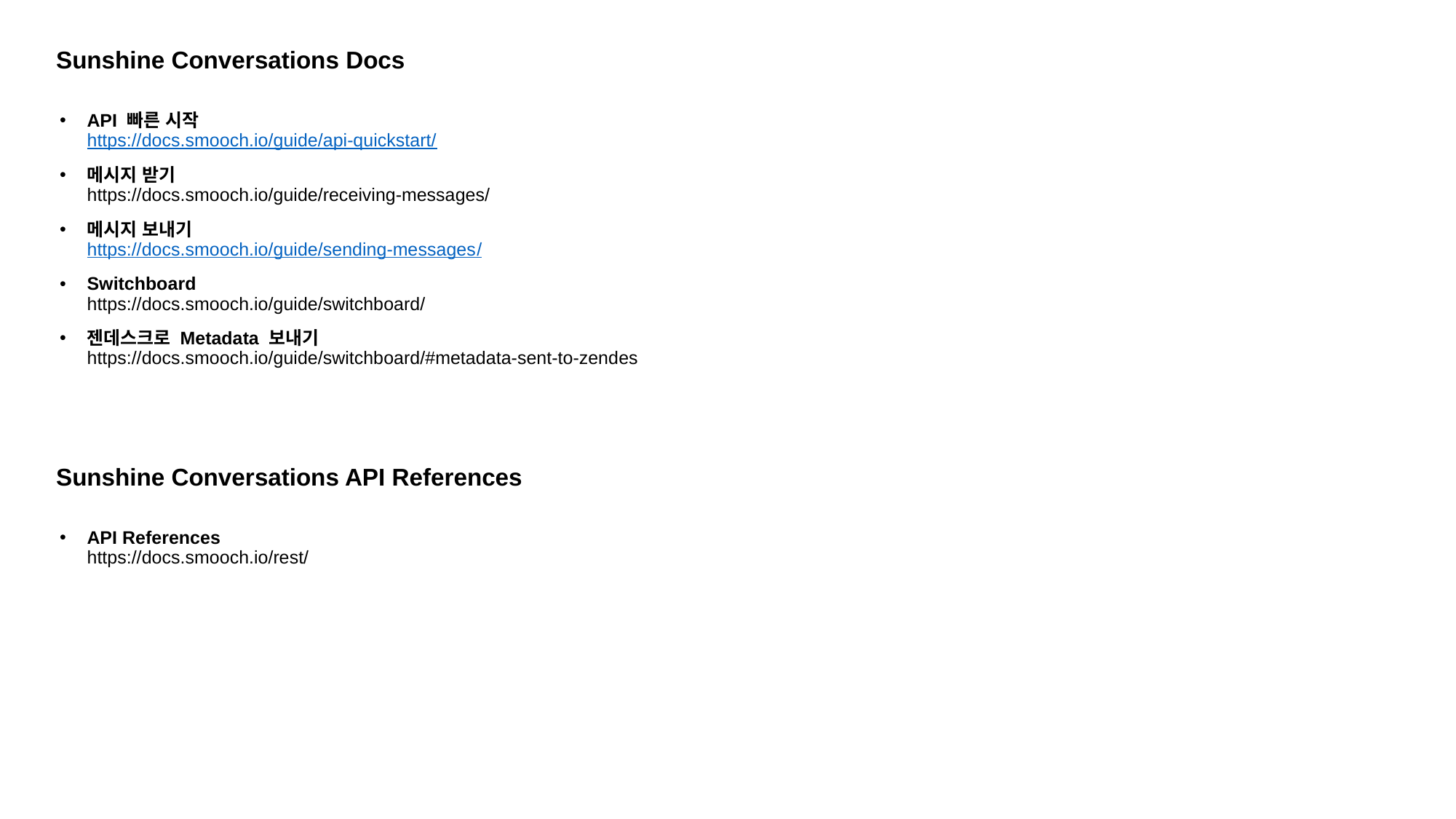

Sunshine Conversations Docs
API 빠른 시작
https://docs.smooch.io/guide/api-quickstart/
메시지 받기
https://docs.smooch.io/guide/receiving-messages/
메시지 보내기
https://docs.smooch.io/guide/sending-messages/
Switchboard
https://docs.smooch.io/guide/switchboard/
젠데스크로 Metadata 보내기
https://docs.smooch.io/guide/switchboard/#metadata-sent-to-zendes
Sunshine Conversations API References
API References
https://docs.smooch.io/rest/